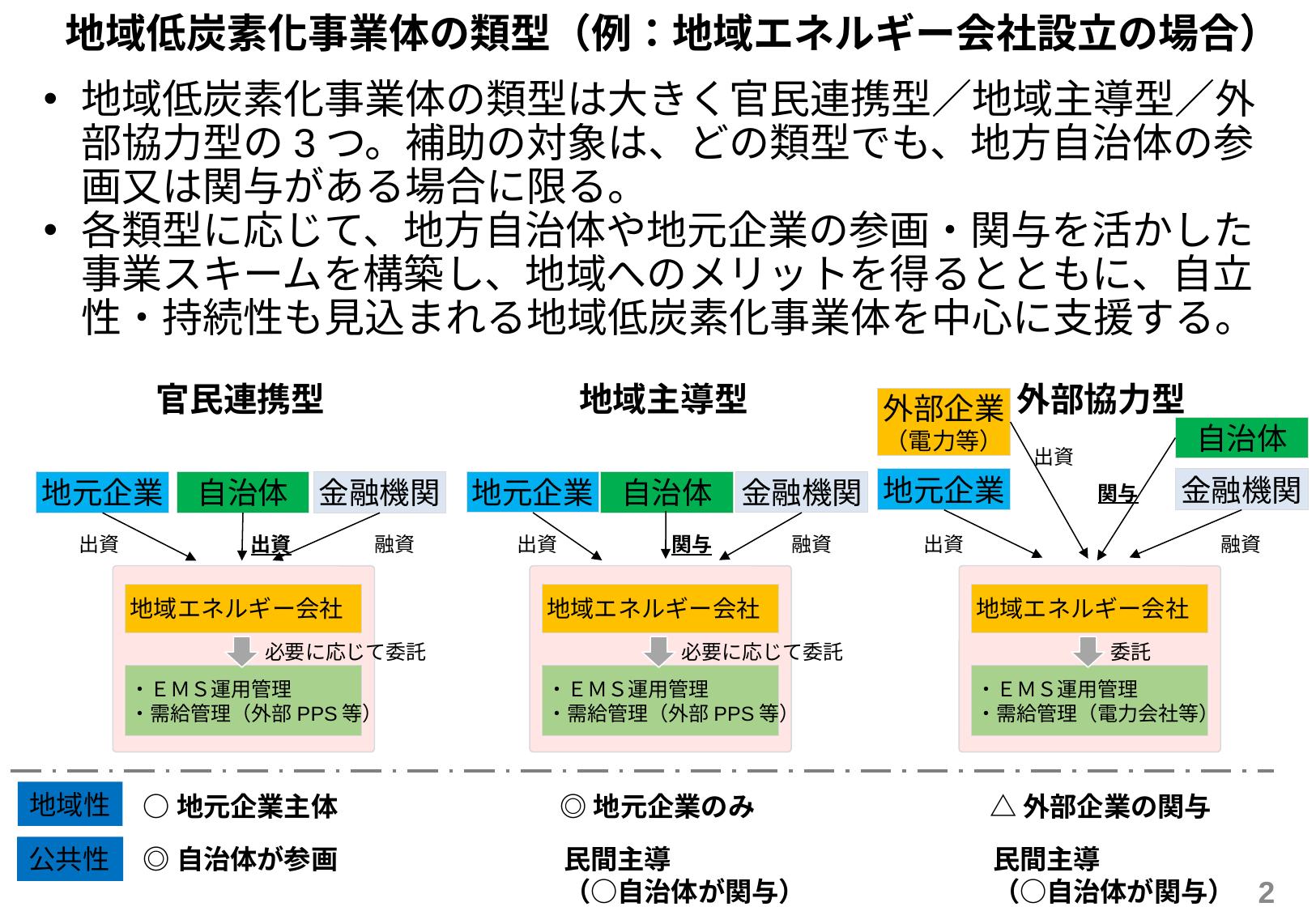

地域低炭素化事業体の類型（例：地域エネルギー会社設立の場合）
地域低炭素化事業体の類型は大きく官民連携型／地域主導型／外部協力型の3つ。補助の対象は、どの類型でも、地方自治体の参画又は関与がある場合に限る。
各類型に応じて、地方自治体や地元企業の参画・関与を活かした事業スキームを構築し、地域へのメリットを得るとともに、自立性・持続性も見込まれる地域低炭素化事業体を中心に支援する。
官民連携型
地域主導型
外部協力型
外部企業
（電力等）
自治体
出資
地元企業
金融機関
地元企業
金融機関
地元企業
自治体
金融機関
自治体
関与
出資
出資
融資
出資
関与
融資
出資
融資

地域エネルギー会社
地域エネルギー会社
地域エネルギー会社
必要に応じて委託
必要に応じて委託
委託

・ＥＭＳ運用管理
・需給管理（外部PPS等）
・ＥＭＳ運用管理
・需給管理（外部PPS等）
・ＥＭＳ運用管理
・需給管理（電力会社等）

地域性
○地元企業主体
◎地元企業のみ
△外部企業の関与
公共性
◎自治体が参画
民間主導
（○自治体が関与）
民間主導
（○自治体が関与）
2